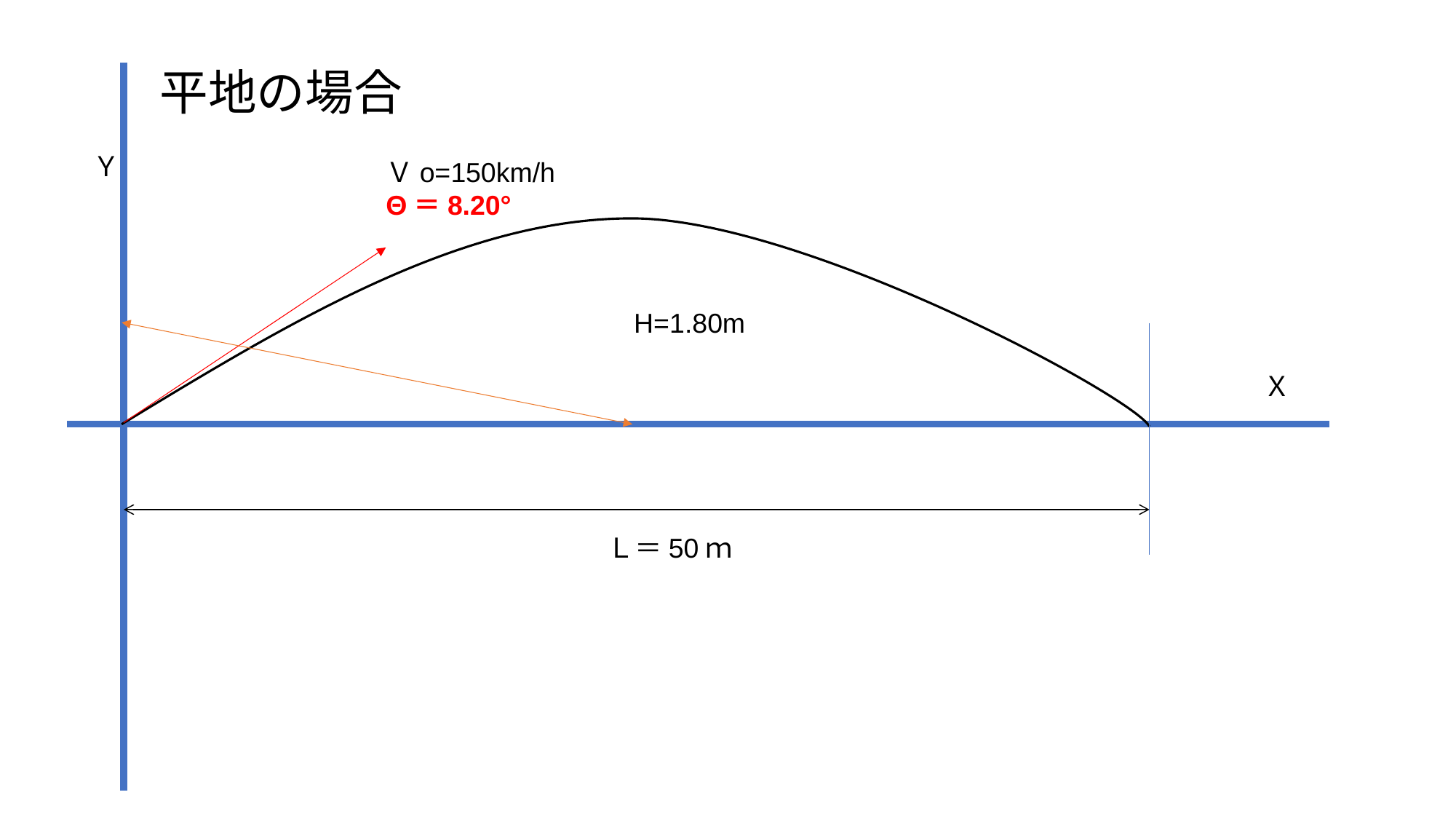

平地の場合
Ｙ
Ｖo=150km/h
Θ＝8.20°

H=1.80m
Ｘ
Ｌ＝50ｍ